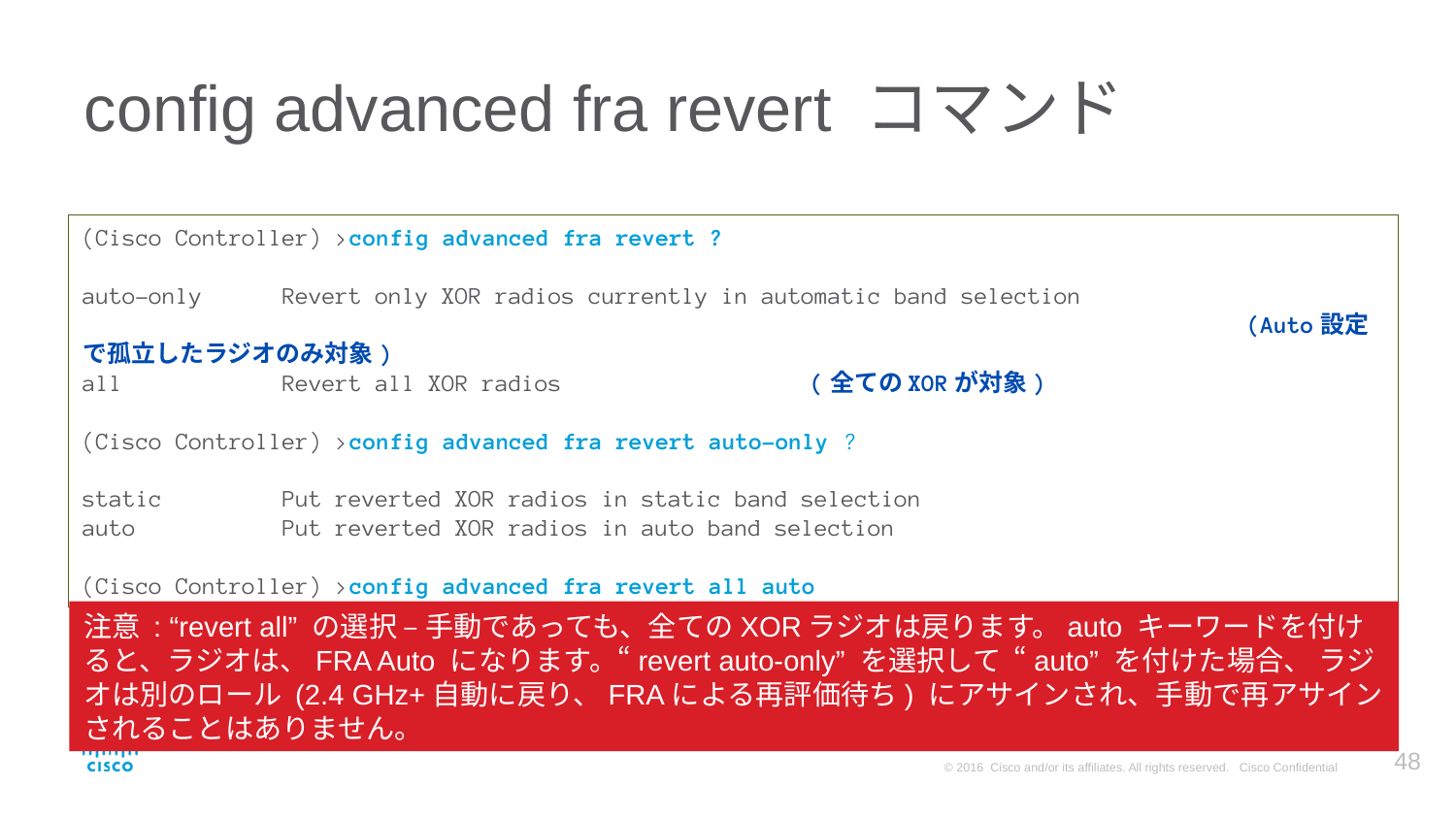

# config advanced fra revert コマンド
(Cisco Controller) >config advanced fra revert ?

auto-only      Revert only XOR radios currently in automatic band selection
								(Auto設定で孤立したラジオのみ対象)
all            Revert all XOR radios		(全てのXORが対象)

(Cisco Controller) >config advanced fra revert auto-only ?

static         Put reverted XOR radios in static band selection
auto           Put reverted XOR radios in auto band selection

(Cisco Controller) >config advanced fra revert all auto
注意 : “revert all” の選択 – 手動であっても、全てのXORラジオは戻ります。auto キーワードを付けると、ラジオは、FRA Auto になります。“revert auto-only” を選択して  “auto” を付けた場合、 ラジオは別のロール (2.4 GHz+自動に戻り、FRAによる再評価待ち) にアサインされ、手動で再アサインされることはありません。